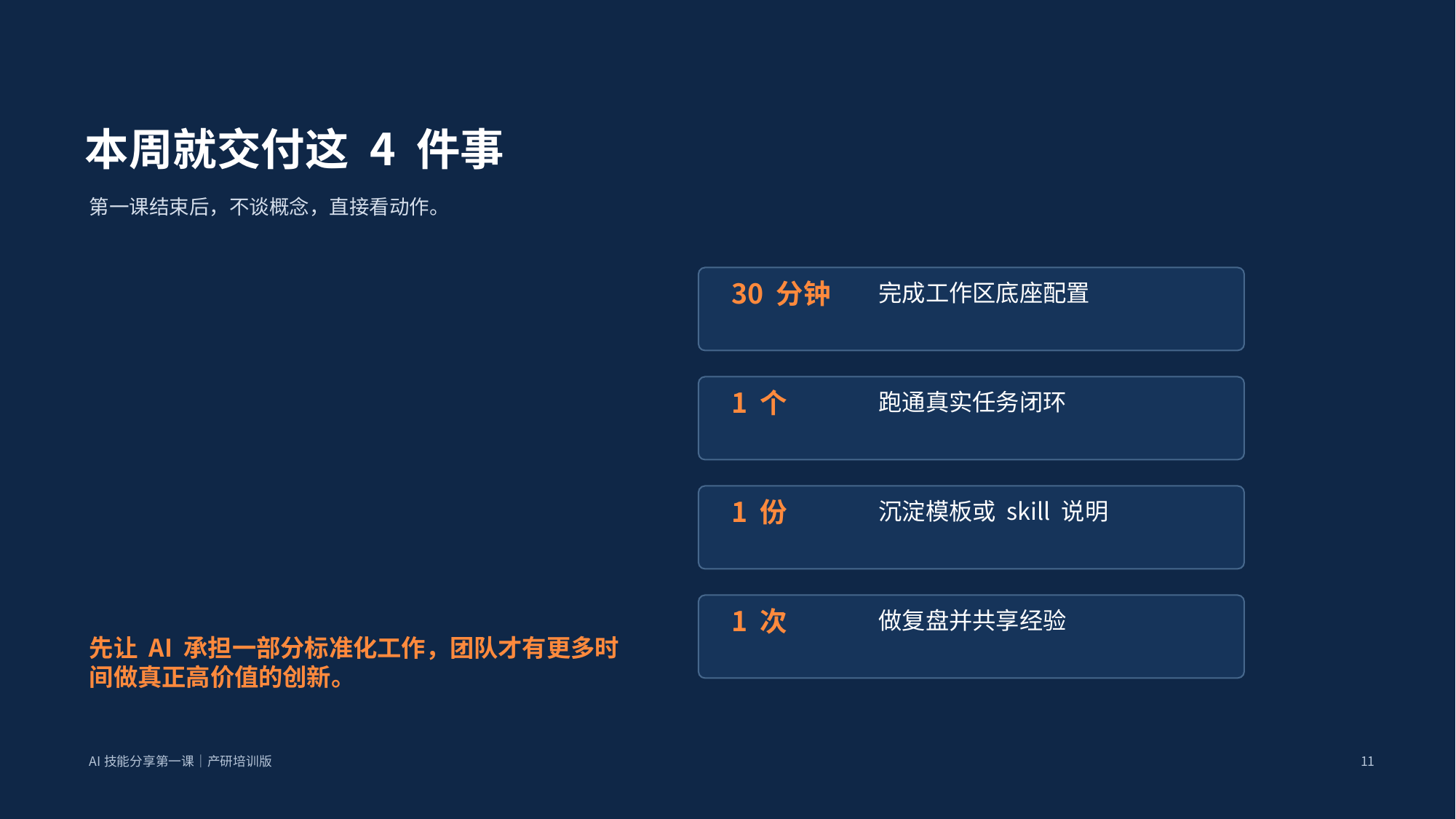

本周就交付这 4 件事
第一课结束后，不谈概念，直接看动作。

30 分钟
完成工作区底座配置

1 个
跑通真实任务闭环

1 份
沉淀模板或 skill 说明

1 次
做复盘并共享经验
先让 AI 承担一部分标准化工作，团队才有更多时间做真正高价值的创新。
AI技能分享第一课｜产研培训版
11